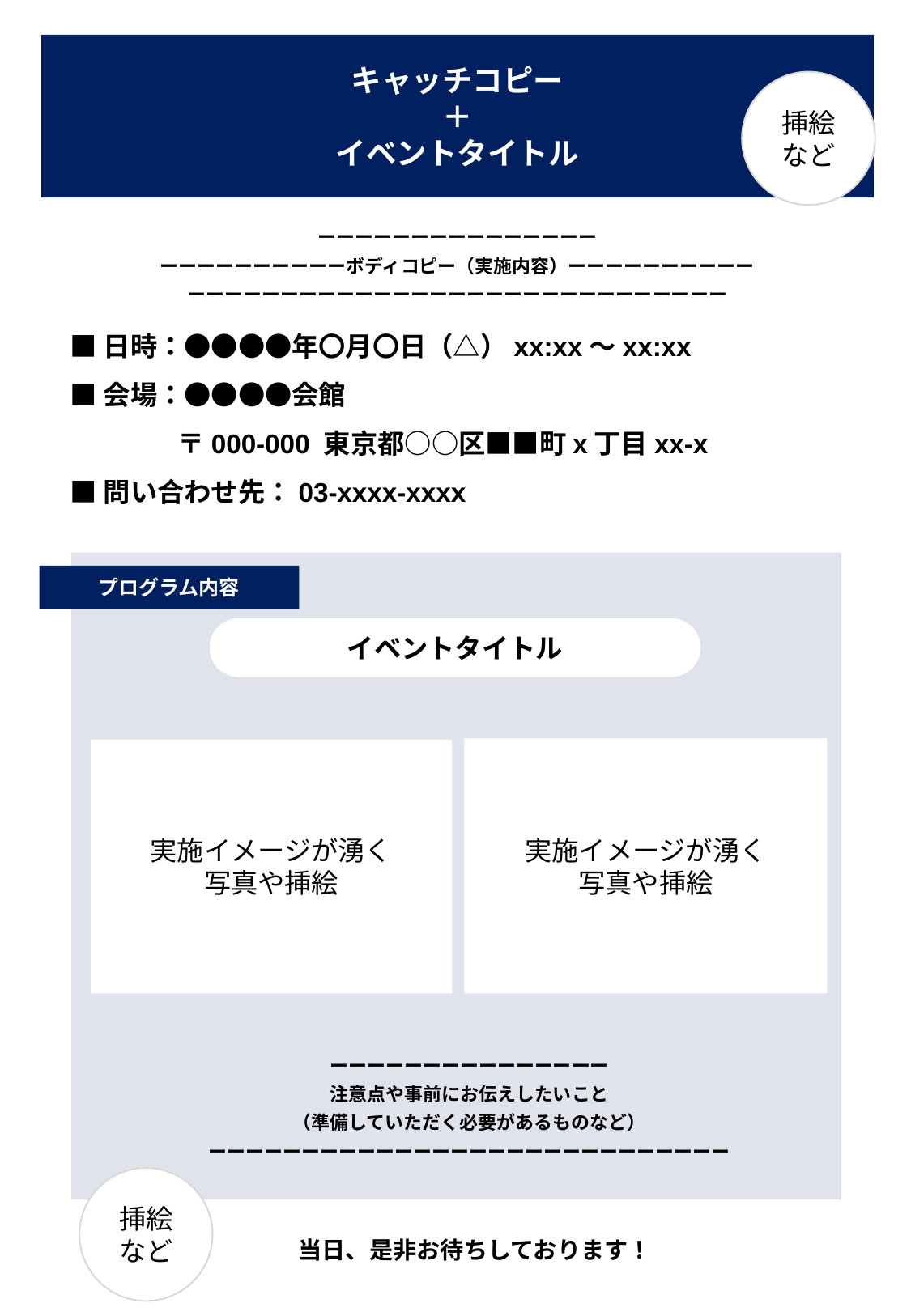

キャッチコピー
＋
イベントタイトル
挿絵など
ーーーーーーーーーーーーーーー
ーーーーーーーーーーボディコピー（実施内容）ーーーーーーーーーー
ーーーーーーーーーーーーーーーーーーーーーーーーーーーーー
■日時：●●●●年〇月〇日（△）xx:xx～xx:xx
■会場：●●●●会館
　　　　〒000-000 東京都○○区■■町x丁目xx-x
■問い合わせ先：03-xxxx-xxxx

プログラム内容
イベントタイトル
実施イメージが湧く
写真や挿絵
実施イメージが湧く
写真や挿絵
ーーーーーーーーーーーーーーー
注意点や事前にお伝えしたいこと
（準備していただく必要があるものなど）
ーーーーーーーーーーーーーーーーーーーーーーーーーーーー
挿絵など
当日、是非お待ちしております！